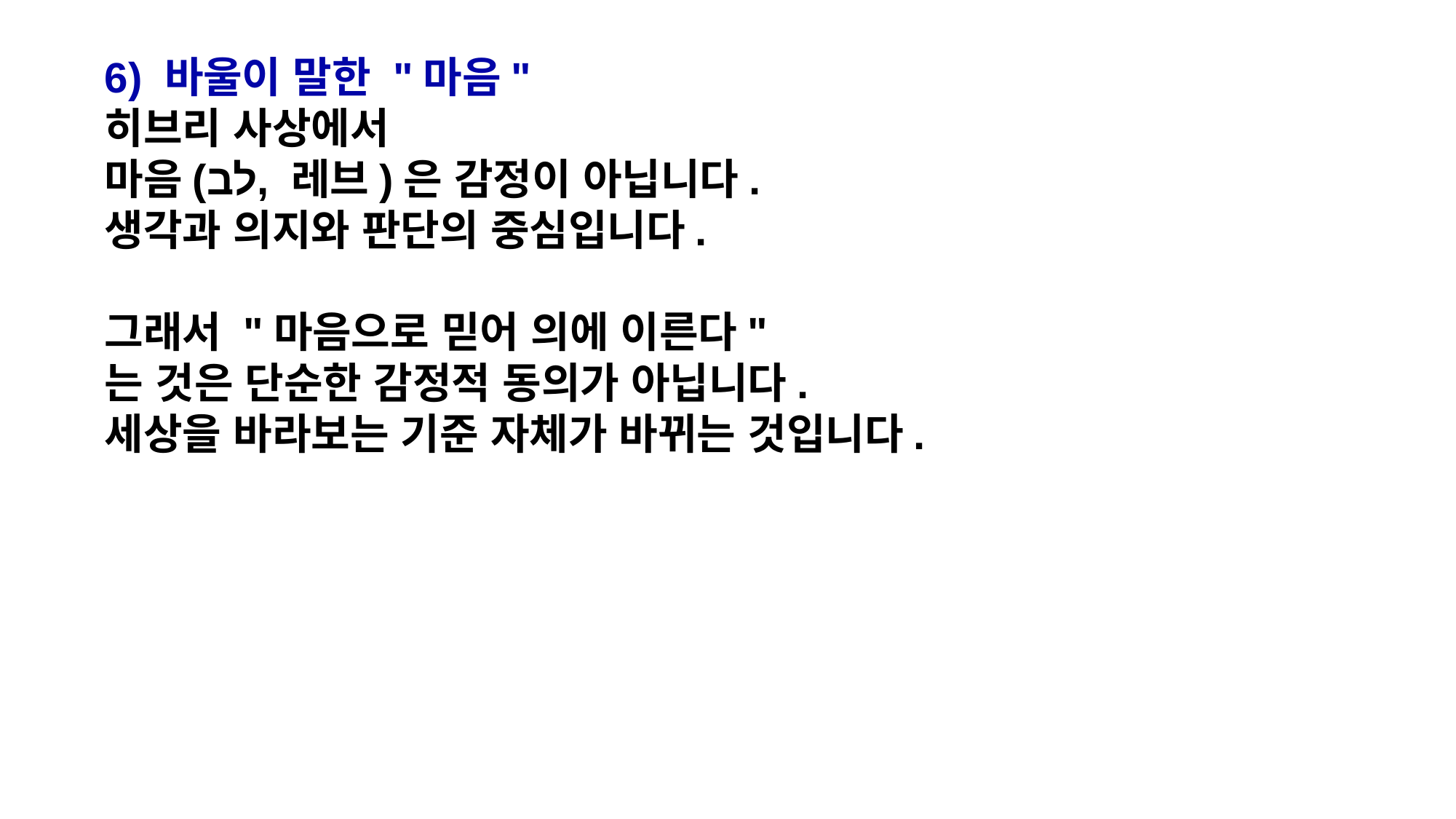

6) 바울이 말한 "마음"
히브리 사상에서
마음(לב, 레브)은 감정이 아닙니다.
생각과 의지와 판단의 중심입니다.

그래서 "마음으로 믿어 의에 이른다"
는 것은 단순한 감정적 동의가 아닙니다.
세상을 바라보는 기준 자체가 바뀌는 것입니다.